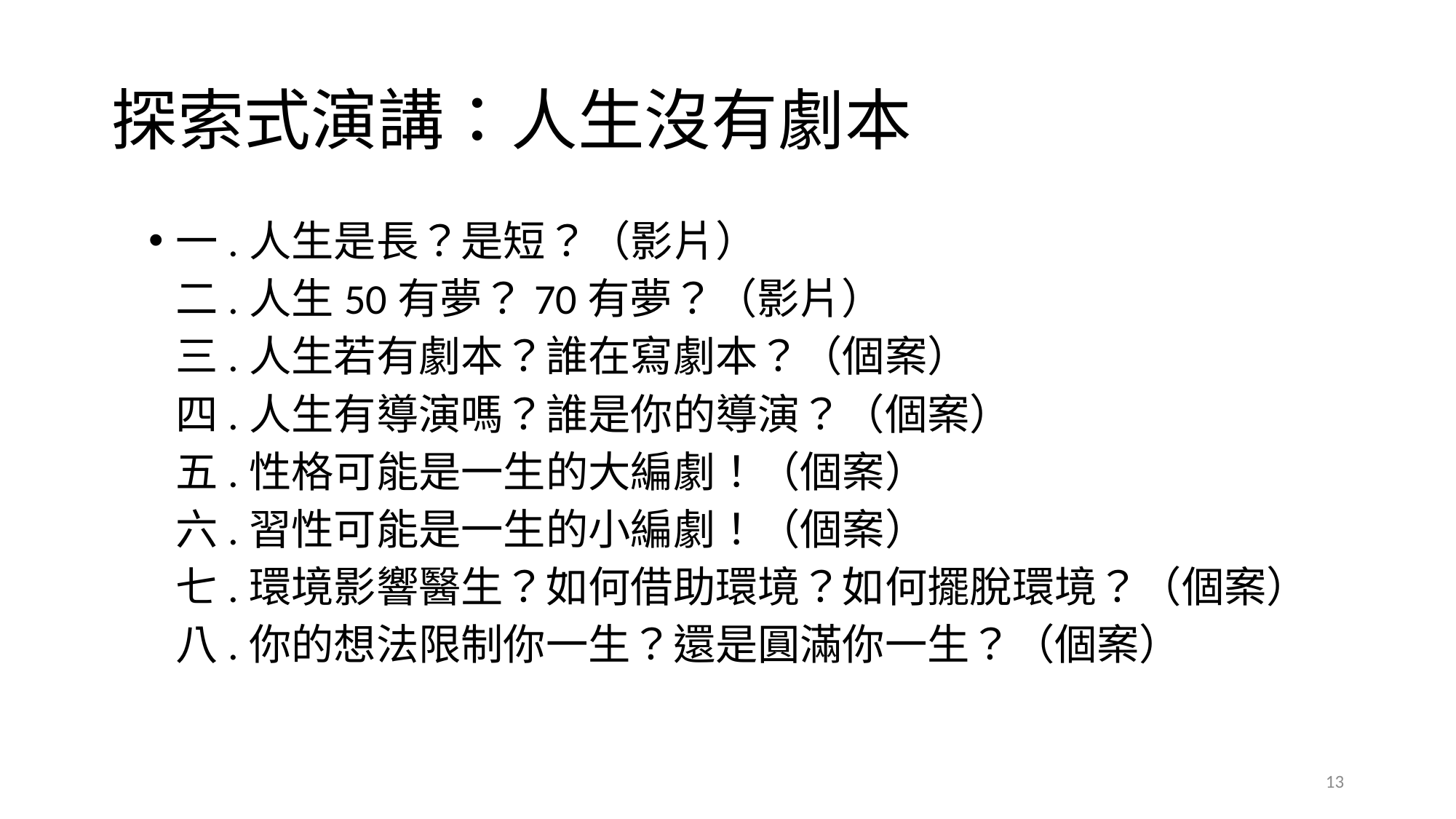

# 探索式演講：人生沒有劇本
一.人生是長？是短？（影片）
二.人生50有夢？70有夢？（影片）
三.人生若有劇本？誰在寫劇本？（個案）
四.人生有導演嗎？誰是你的導演？（個案）
五.性格可能是一生的大編劇！（個案）
六.習性可能是一生的小編劇！（個案）
七.環境影響醫生？如何借助環境？如何擺脫環境？（個案）
八.你的想法限制你一生？還是圓滿你一生？（個案）
13